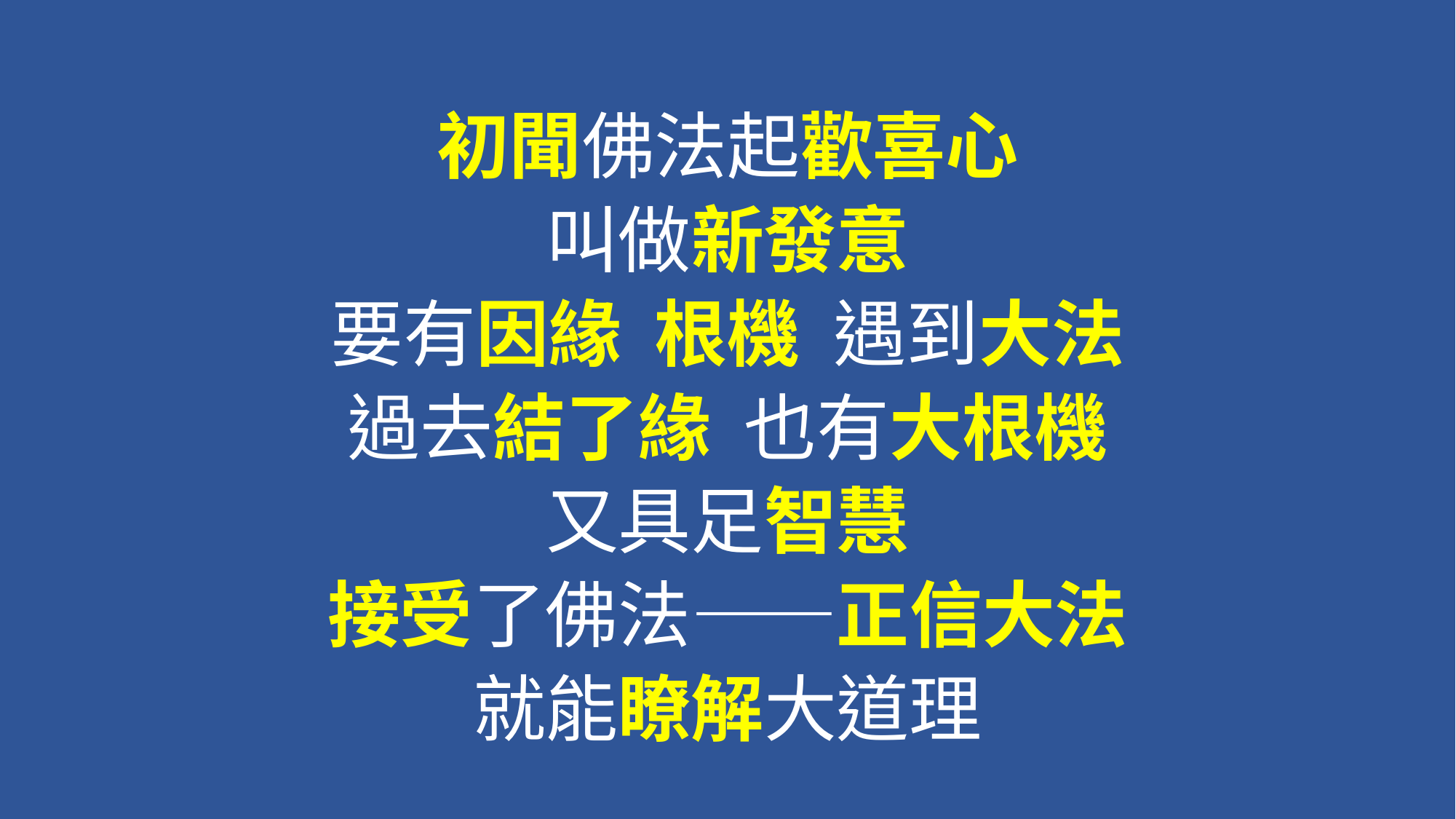

#
初聞佛法起歡喜心
叫做新發意
要有因緣  根機  遇到大法
過去結了緣  也有大根機
又具足智慧
接受了佛法――正信大法
就能瞭解大道理